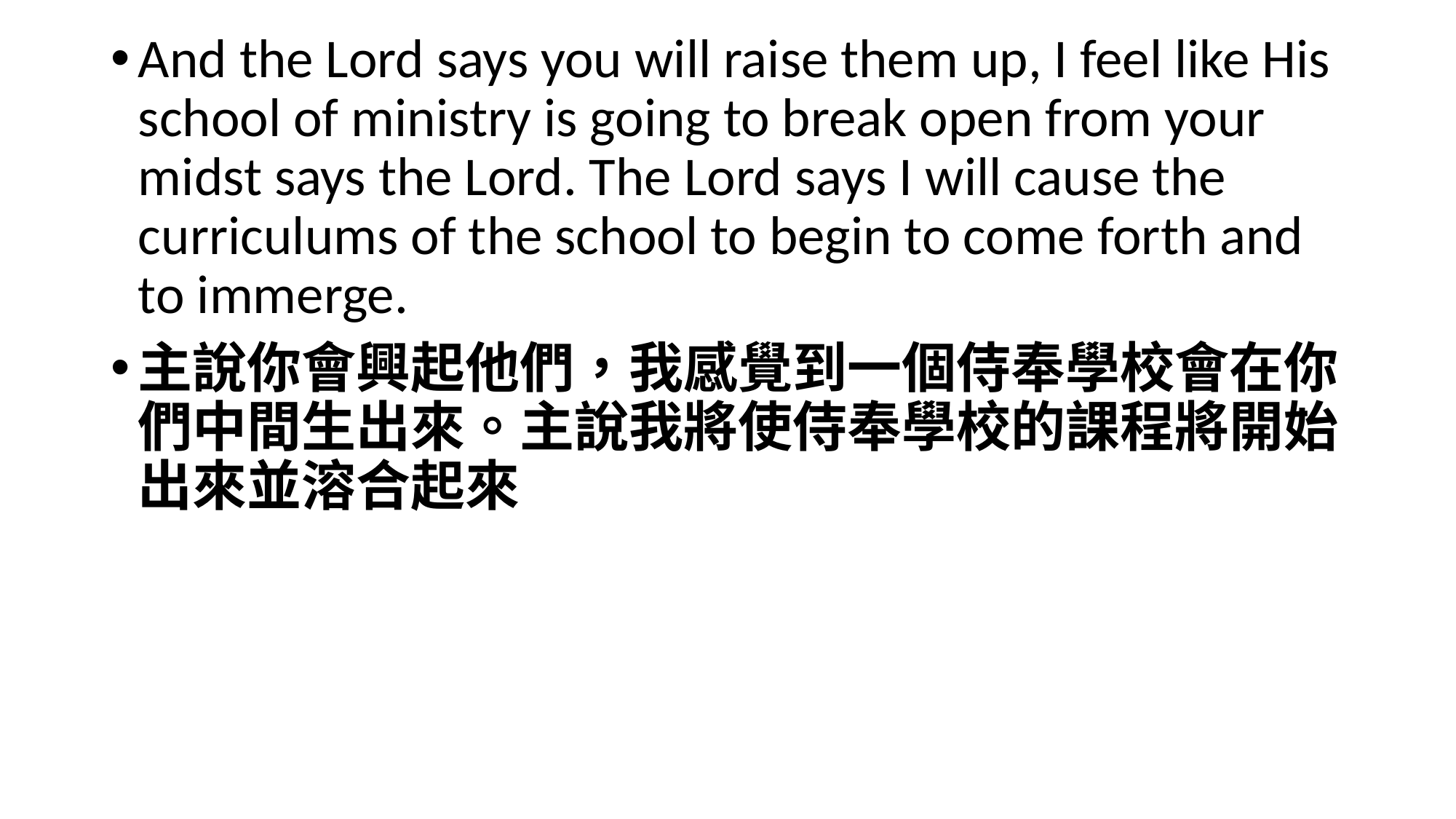

And the Lord says you will raise them up, I feel like His school of ministry is going to break open from your midst says the Lord. The Lord says I will cause the curriculums of the school to begin to come forth and  to immerge.
主說你會興起他們，我感覺到一個侍奉學校會在你們中間生出來。主說我將使侍奉學校的課程將開始出來並溶合起來